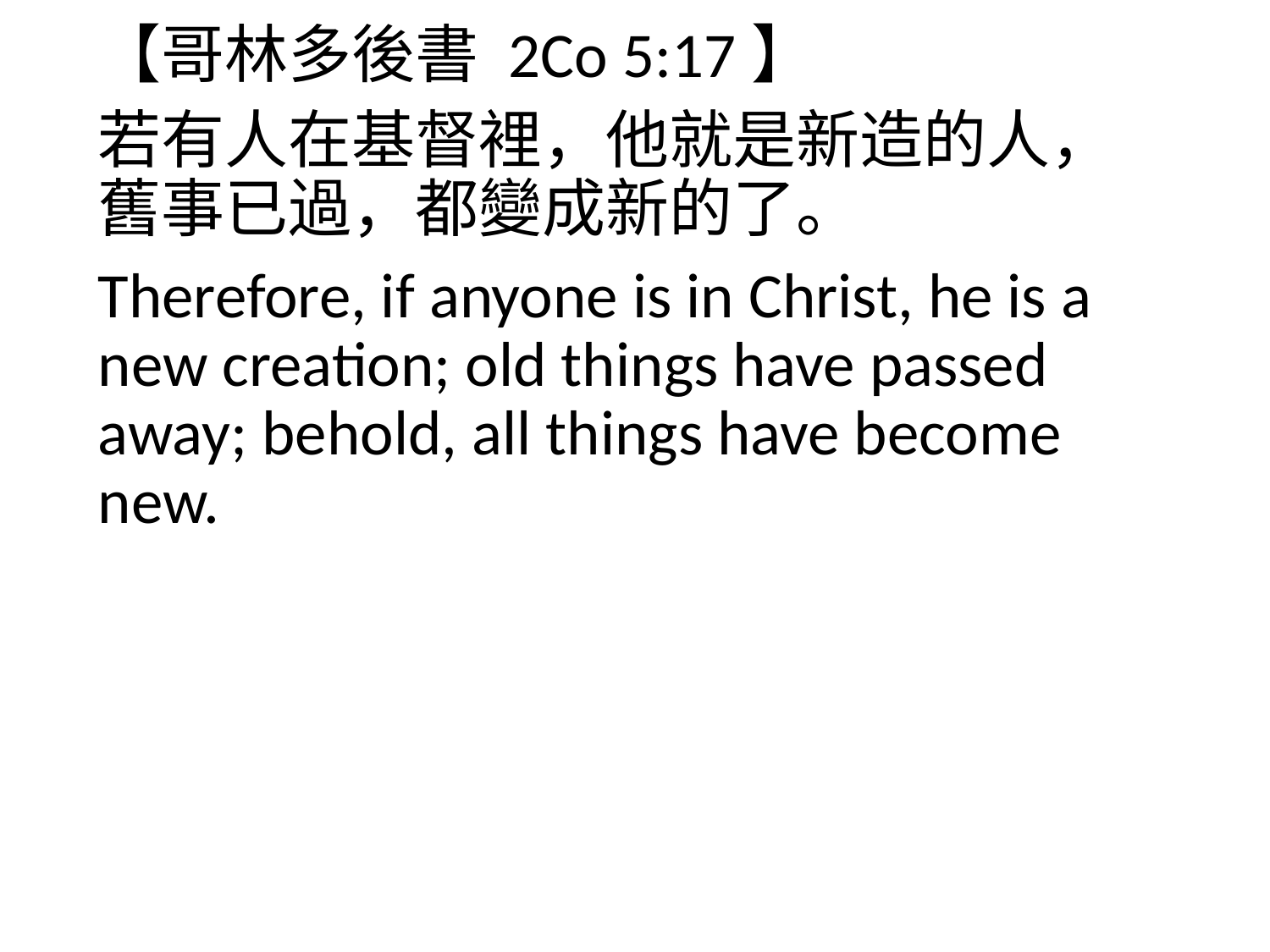

【哥林多後書 2Co 5:17】
若有人在基督裡，他就是新造的人，舊事已過，都變成新的了。
Therefore, if anyone is in Christ, he is a new creation; old things have passed away; behold, all things have become new.